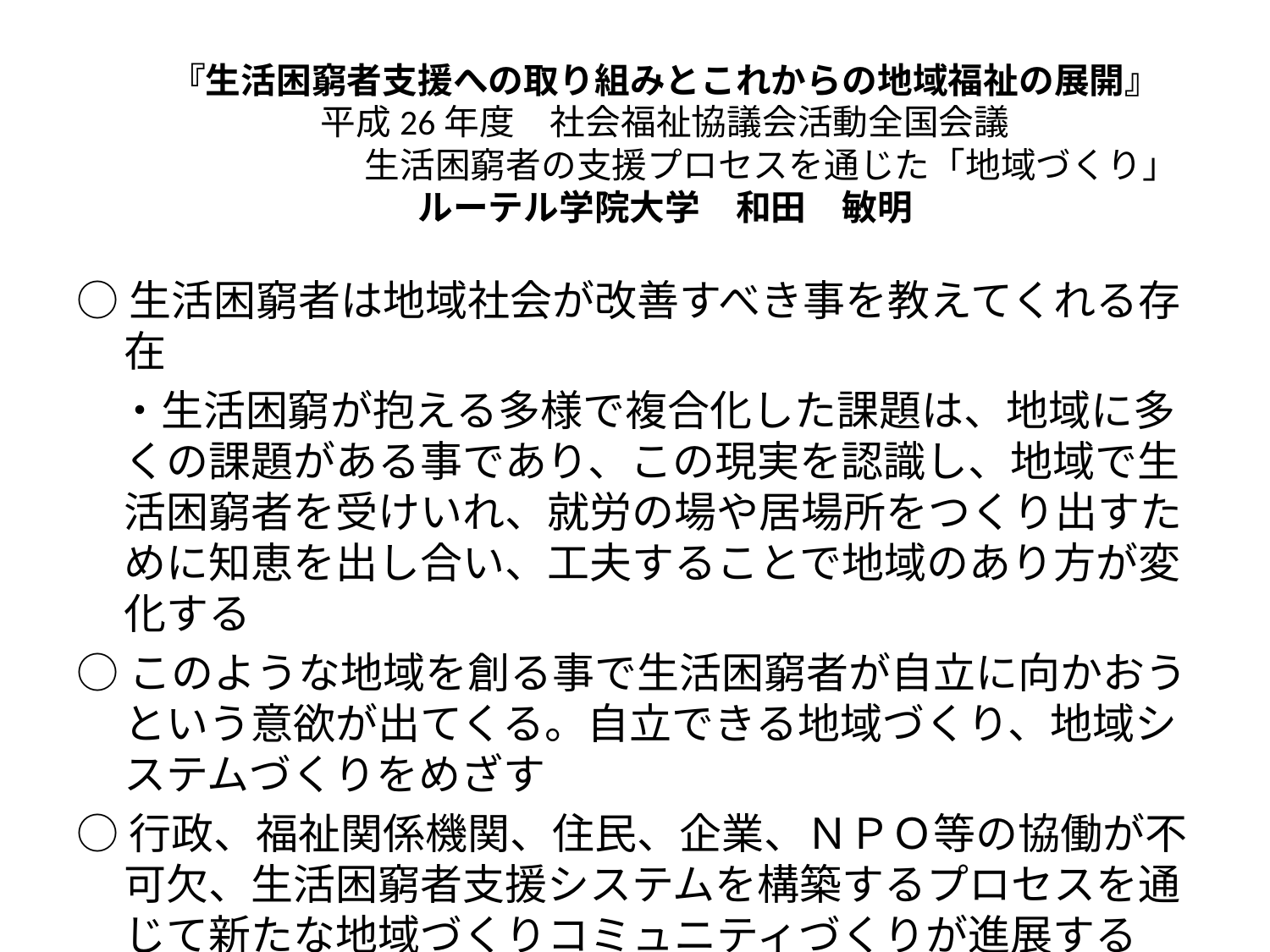

# 『生活困窮者支援への取り組みとこれからの地域福祉の展開』 平成26年度　社会福祉協議会活動全国会議 　　　　　　生活困窮者の支援プロセスを通じた「地域づくり」 ルーテル学院大学　和田　敏明
○生活困窮者は地域社会が改善すべき事を教えてくれる存在
　・生活困窮が抱える多様で複合化した課題は、地域に多くの課題がある事であり、この現実を認識し、地域で生活困窮者を受けいれ、就労の場や居場所をつくり出すために知恵を出し合い、工夫することで地域のあり方が変化する
○このような地域を創る事で生活困窮者が自立に向かおうという意欲が出てくる。自立できる地域づくり、地域システムづくりをめざす
○行政、福祉関係機関、住民、企業、ＮＰＯ等の協働が不可欠、生活困窮者支援システムを構築するプロセスを通じて新たな地域づくりコミュニティづくりが進展する